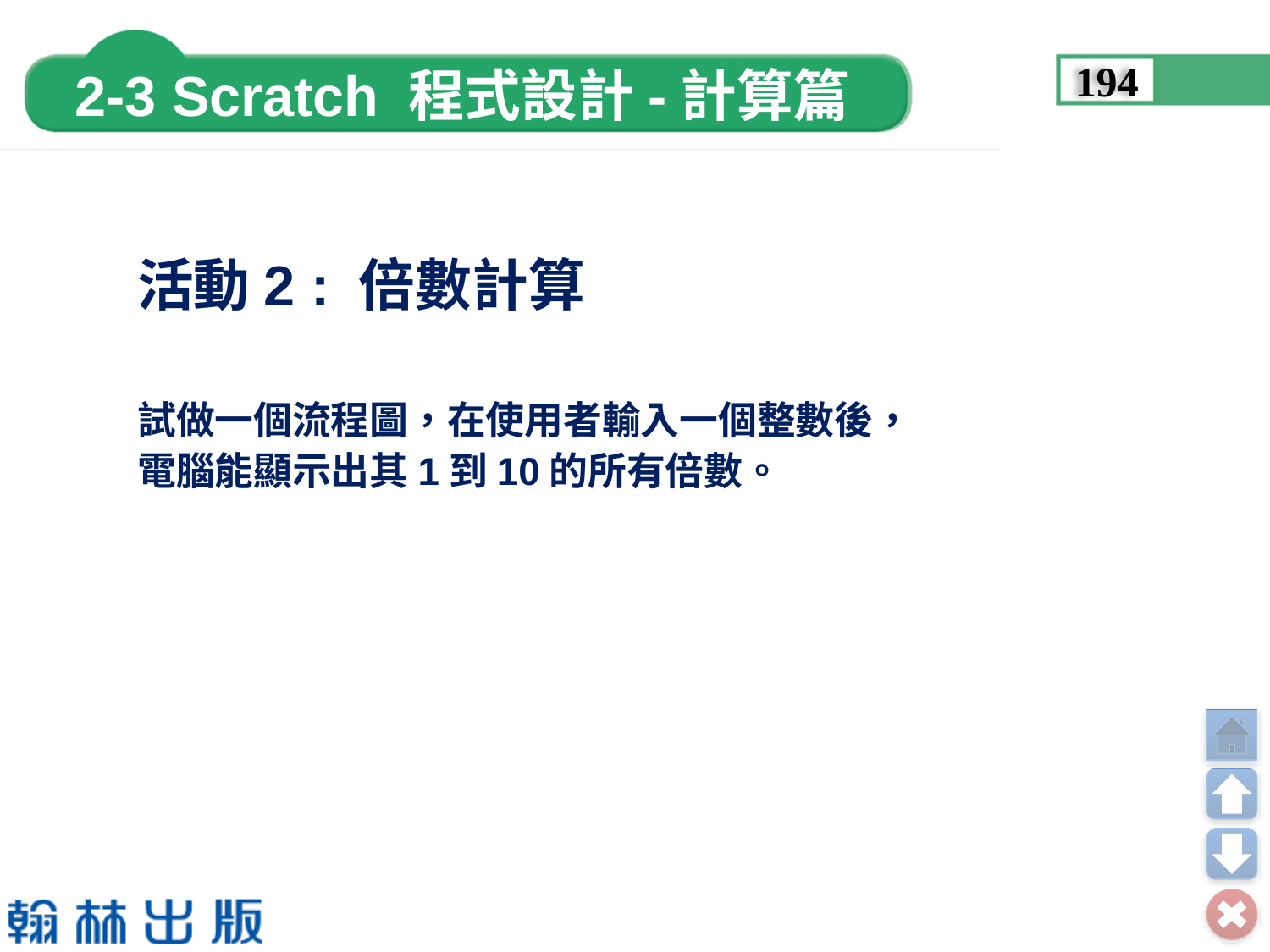

194

活動2 : 倍數計算

試做一個流程圖，在使用者輸入一個整數後，電腦能顯示出其1到10的所有倍數。